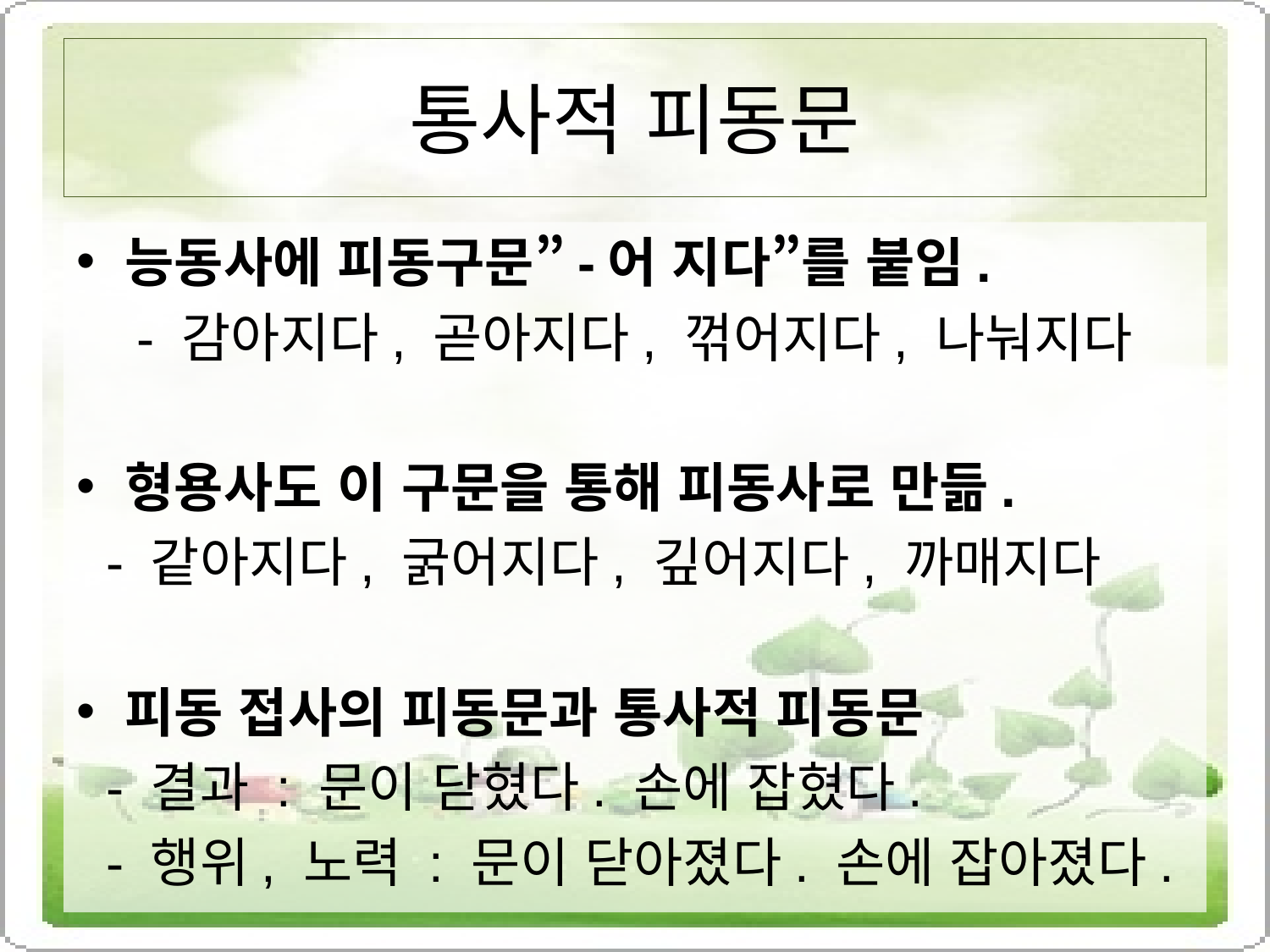

# 통사적 피동문
능동사에 피동구문”-어 지다”를 붙임.
- 감아지다, 곧아지다, 꺾어지다, 나눠지다

형용사도 이 구문을 통해 피동사로 만듦.
  - 같아지다, 굵어지다, 깊어지다, 까매지다

피동 접사의 피동문과 통사적 피동문
  - 결과 : 문이 닫혔다. 손에 잡혔다.
  - 행위, 노력 : 문이 닫아졌다. 손에 잡아졌다.